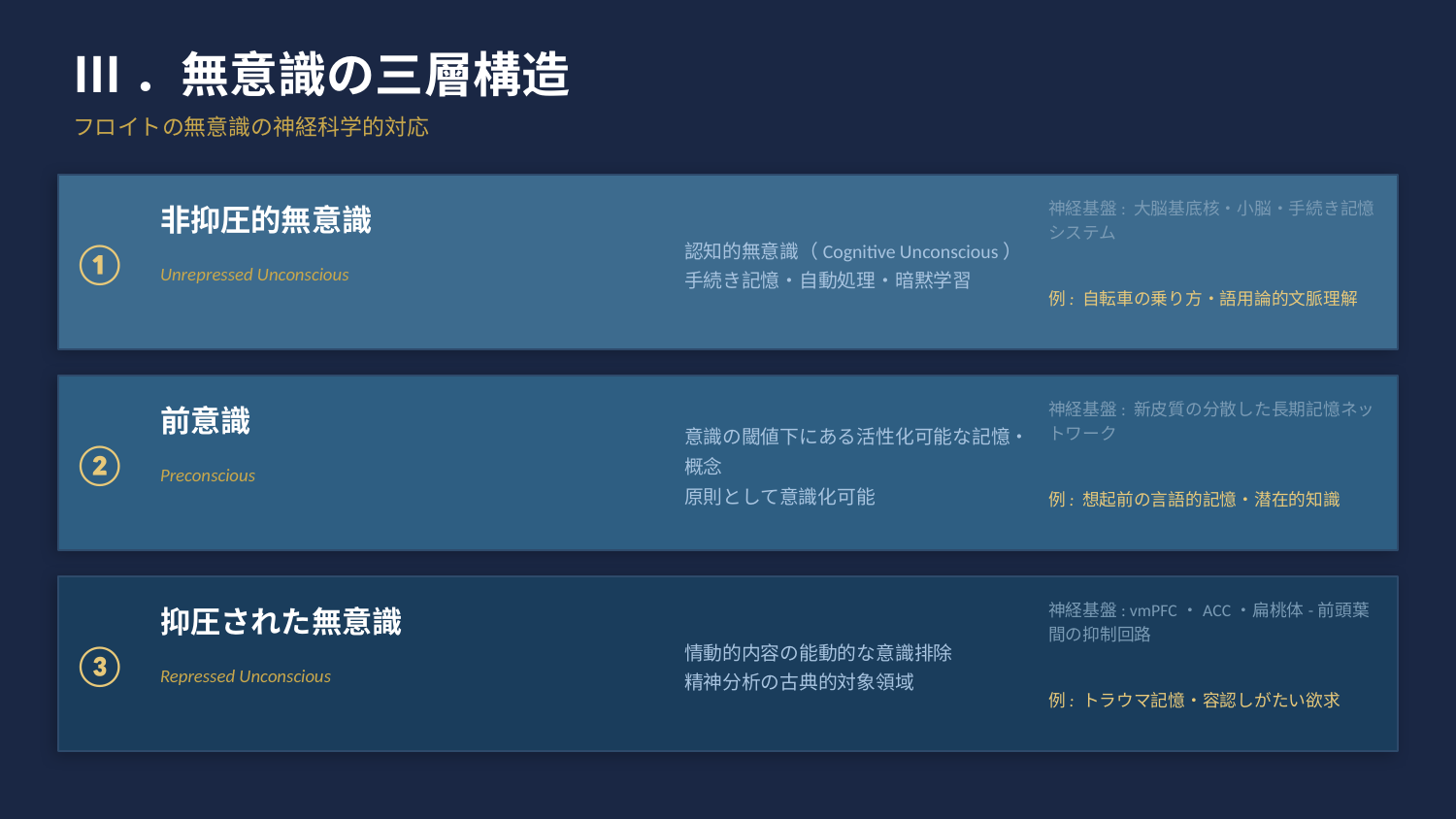

Ⅲ．無意識の三層構造
フロイトの無意識の神経科学的対応

認知的無意識（Cognitive Unconscious）
手続き記憶・自動処理・暗黙学習
神経基盤: 大脳基底核・小脳・手続き記憶システム
非抑圧的無意識
①
Unrepressed Unconscious
例: 自転車の乗り方・語用論的文脈理解

意識の閾値下にある活性化可能な記憶・概念
原則として意識化可能
神経基盤: 新皮質の分散した長期記憶ネットワーク
前意識
②
Preconscious
例: 想起前の言語的記憶・潜在的知識

情動的内容の能動的な意識排除
精神分析の古典的対象領域
神経基盤: vmPFC・ACC・扁桃体-前頭葉間の抑制回路
抑圧された無意識
③
Repressed Unconscious
例: トラウマ記憶・容認しがたい欲求